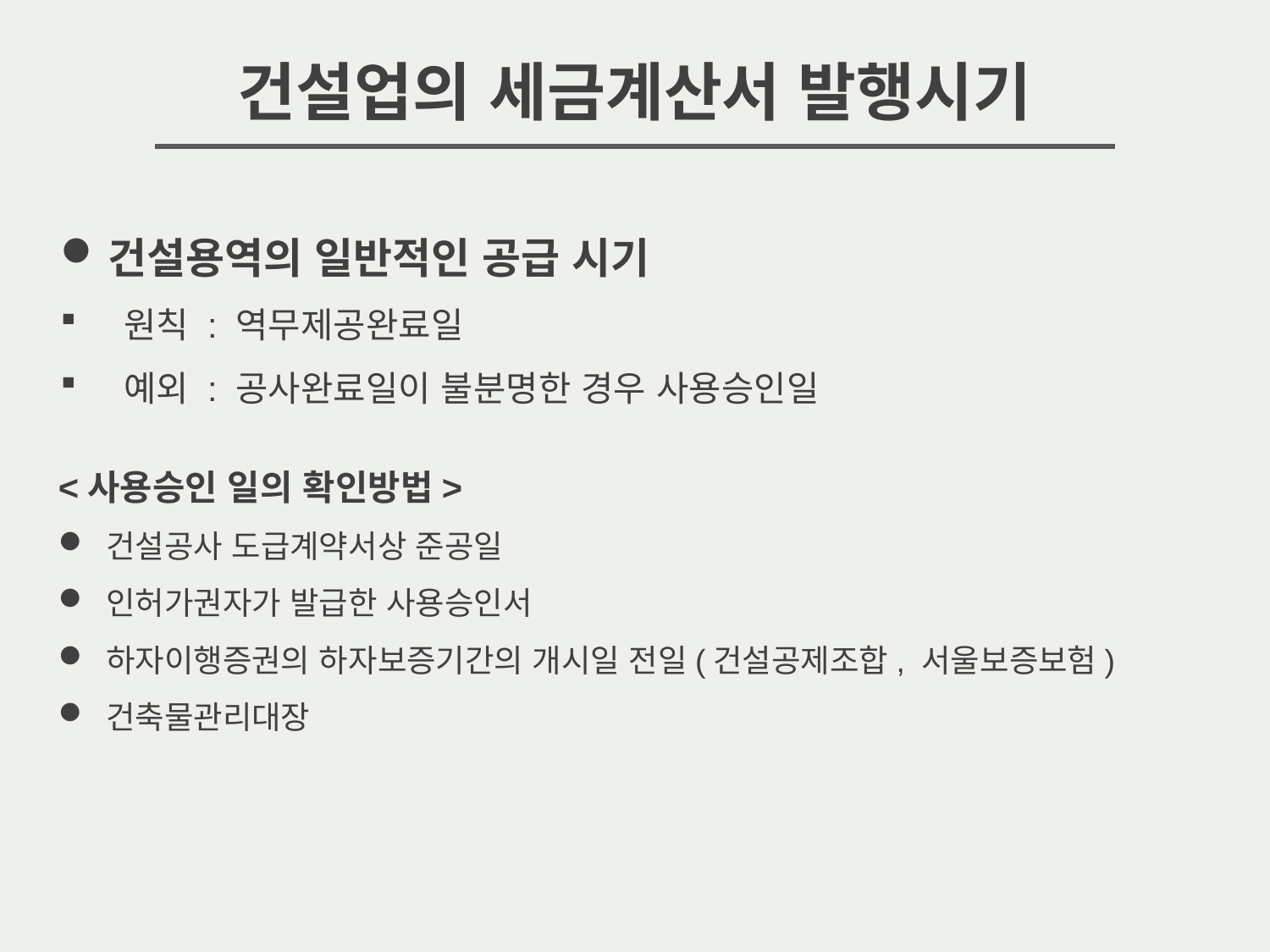

건설업의 세금계산서 발행시기

건설용역의 일반적인 공급 시기
원칙 : 역무제공완료일
예외 : 공사완료일이 불분명한 경우 사용승인일
<사용승인 일의 확인방법>
건설공사 도급계약서상 준공일
인허가권자가 발급한 사용승인서
하자이행증권의 하자보증기간의 개시일 전일(건설공제조합, 서울보증보험)
건축물관리대장